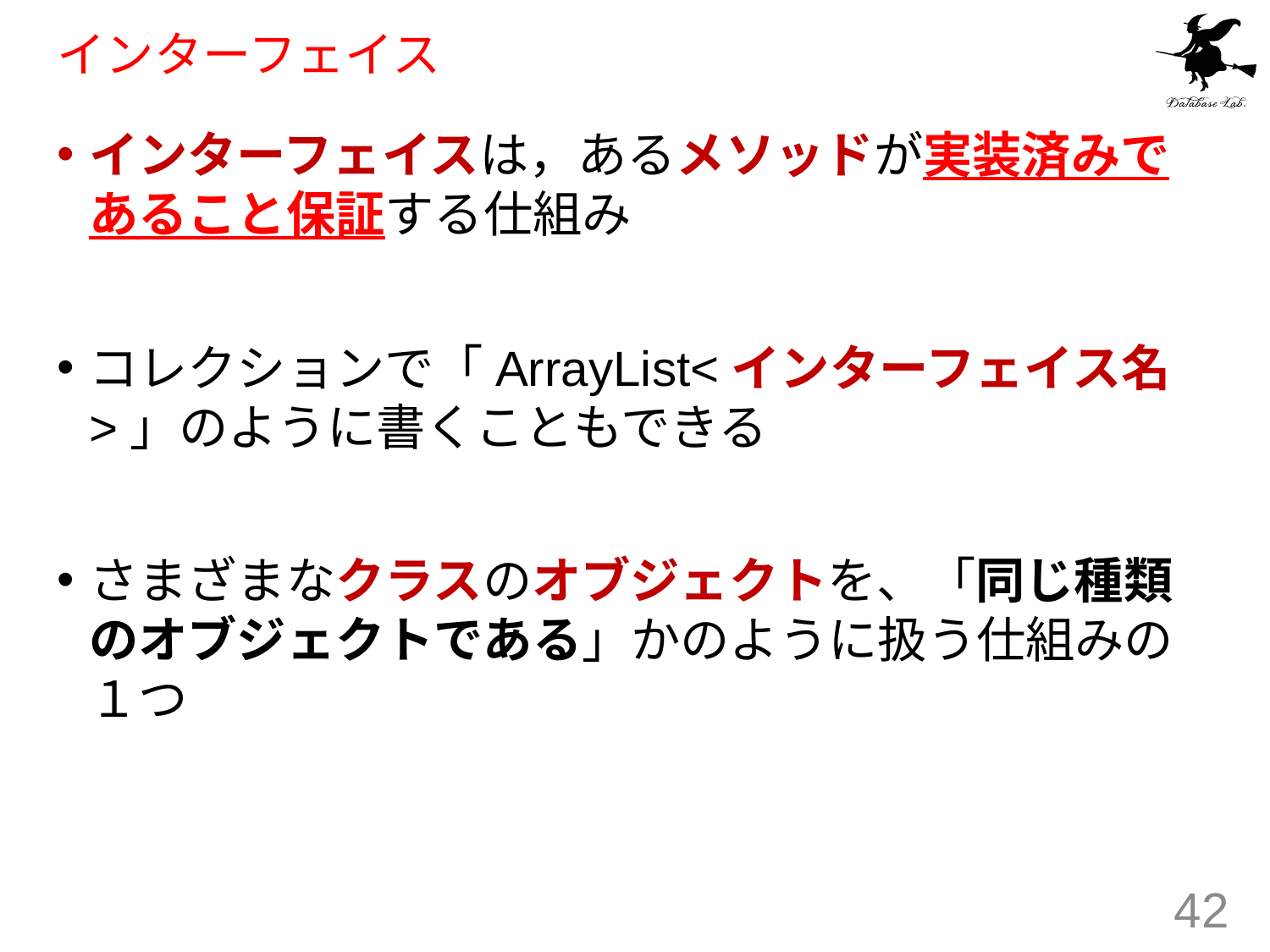

# インターフェイス
インターフェイスは，あるメソッドが実装済みであること保証する仕組み

コレクションで「ArrayList<インターフェイス名>」のように書くこともできる

さまざまなクラスのオブジェクトを、「同じ種類のオブジェクトである」かのように扱う仕組みの１つ
42